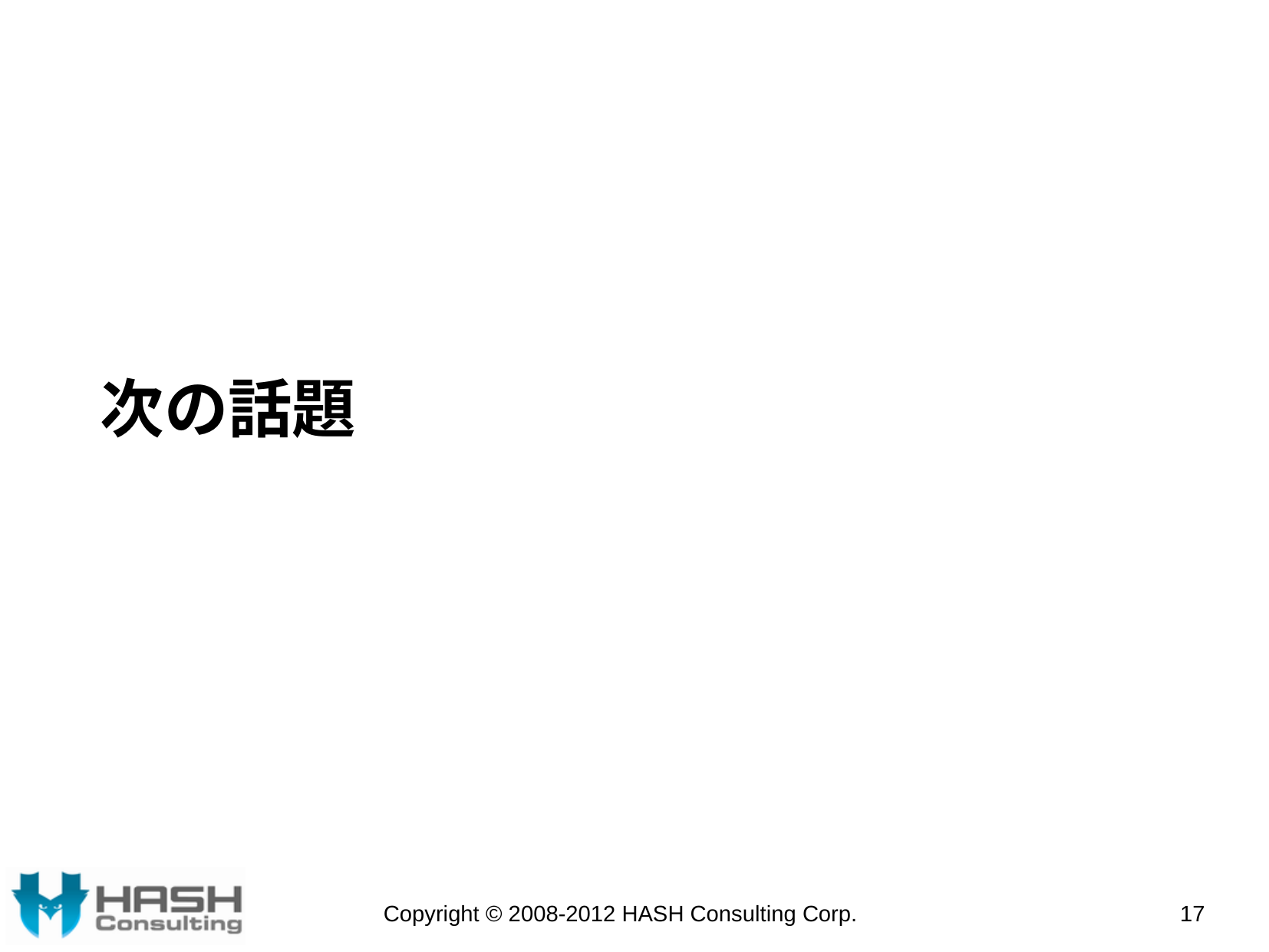

# 次の話題
Copyright © 2008-2012 HASH Consulting Corp.
17